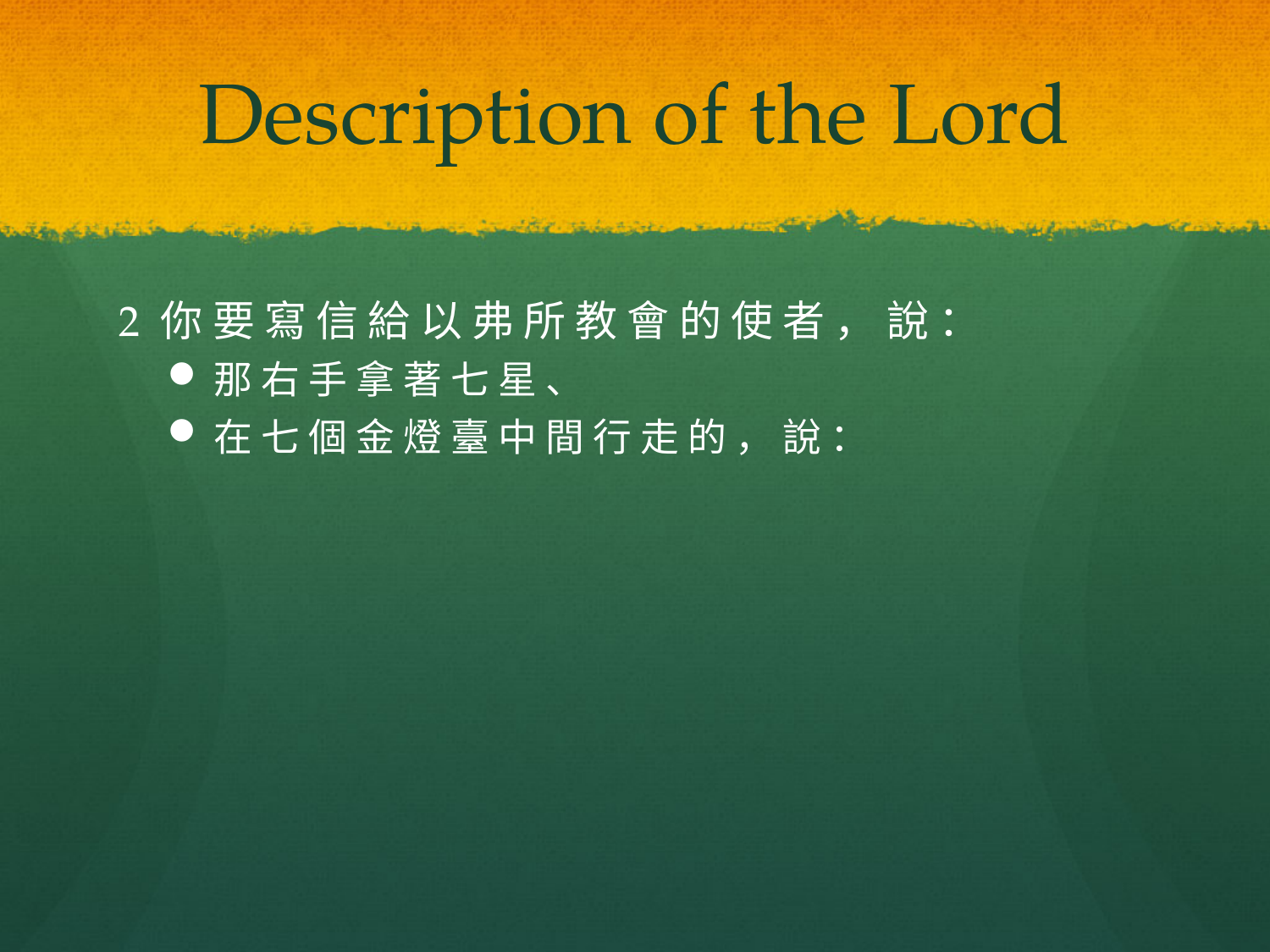

# Description of the Lord
2 你 要 寫 信 給 以 弗 所 教 會 的 使 者 ， 說 ：
那 右 手 拿 著 七 星 、
在 七 個 金 燈 臺 中 間 行 走 的 ， 說 ：